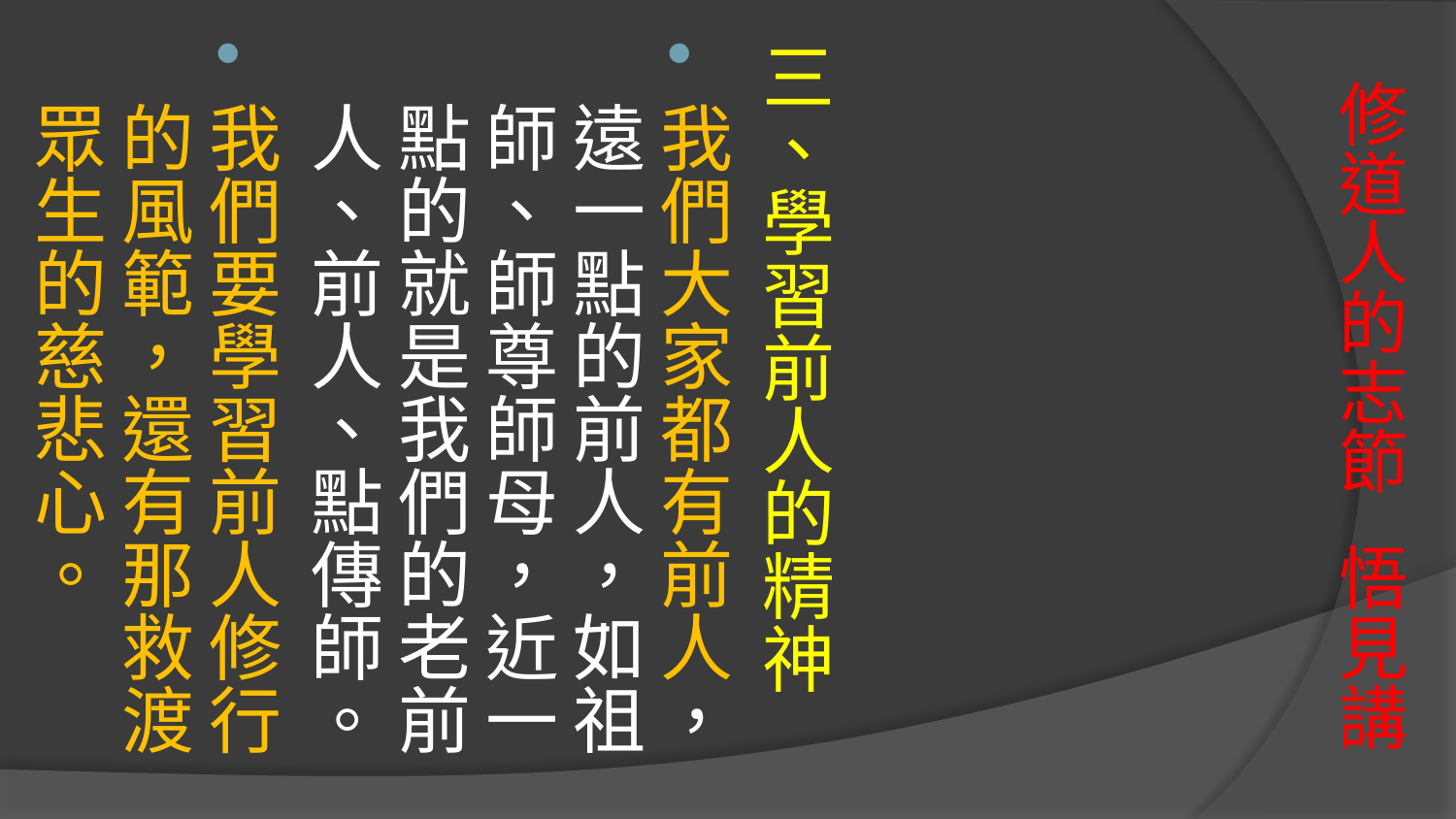

三、學習前人的精神
我們大家都有前人，遠一點的前人，如祖師、師尊師母，近一點的就是我們的老前人、前人、點傳師。
我們要學習前人修行的風範，還有那救渡眾生的慈悲心。
# 修道人的志節   悟見講